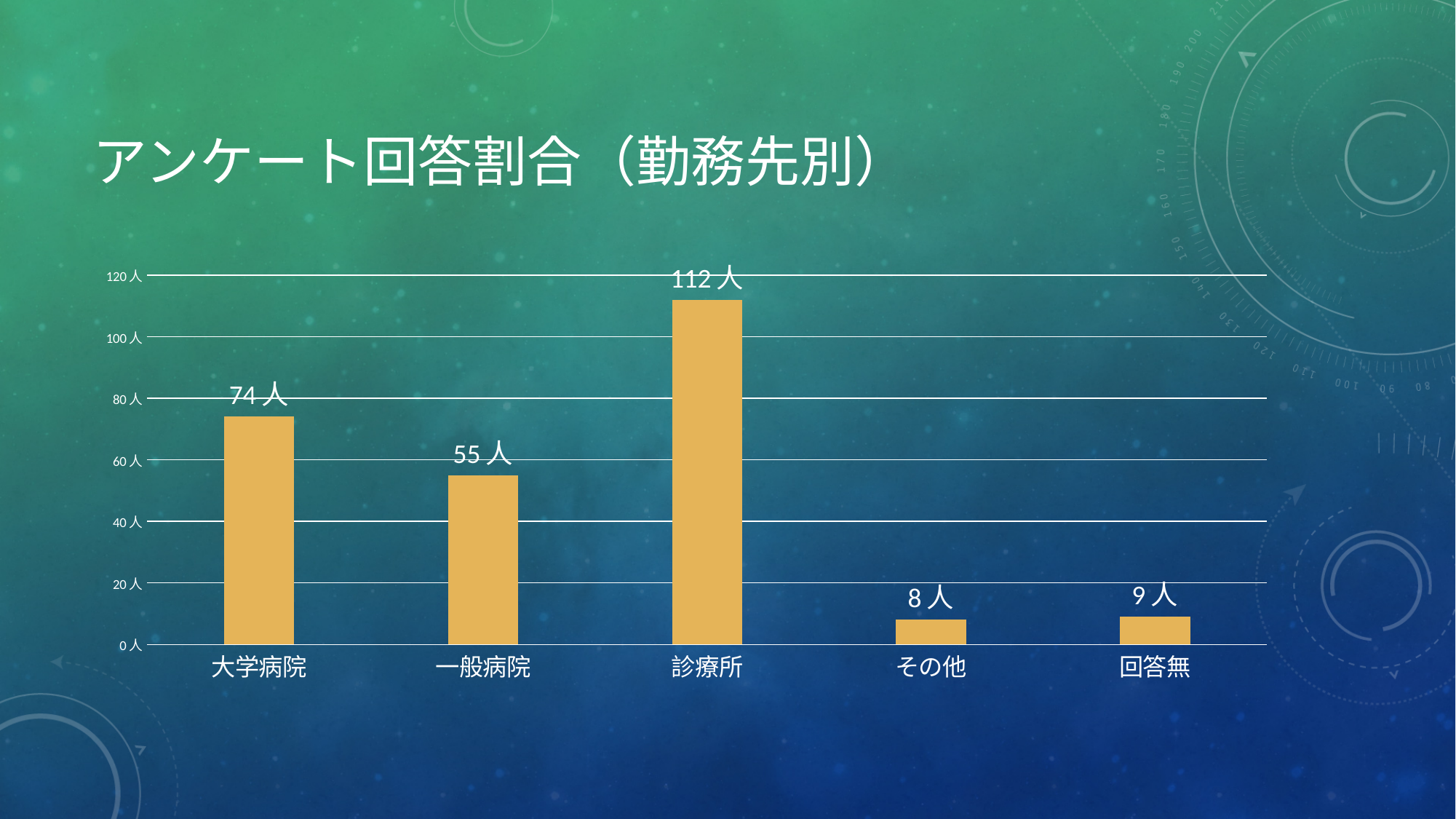

# アンケート回答割合（勤務先別）

### Chart

| Category |  |
|---|---|
| 大学病院 | 74.0 |
| 一般病院 | 55.0 |
| 診療所 | 112.0 |
| その他 | 8.0 |
| 回答無 | 9.0 |